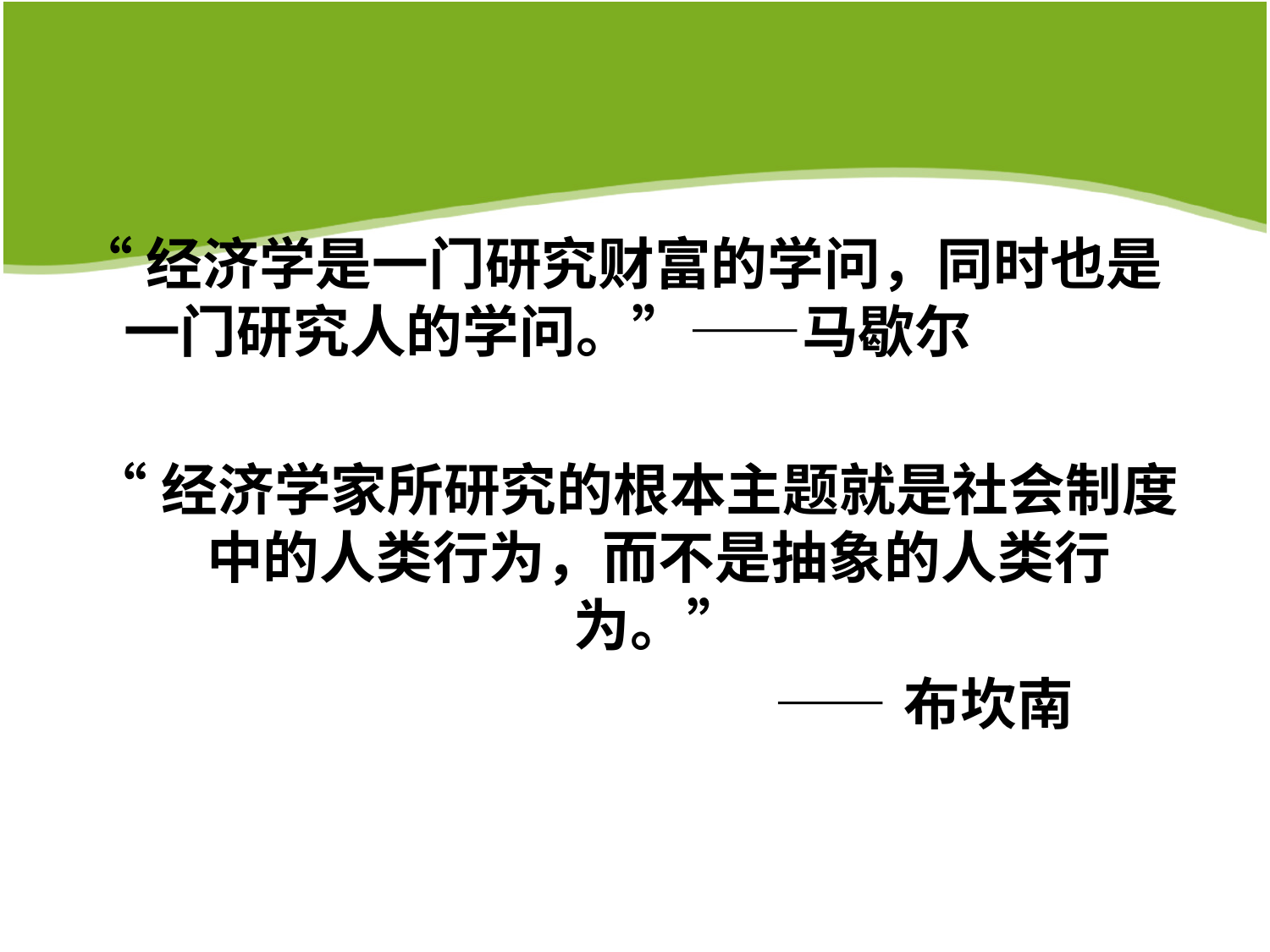

#
“经济学是一门研究财富的学问，同时也是一门研究人的学问。”——马歇尔

“经济学家所研究的根本主题就是社会制度中的人类行为，而不是抽象的人类行为。”
                                             ——布坎南